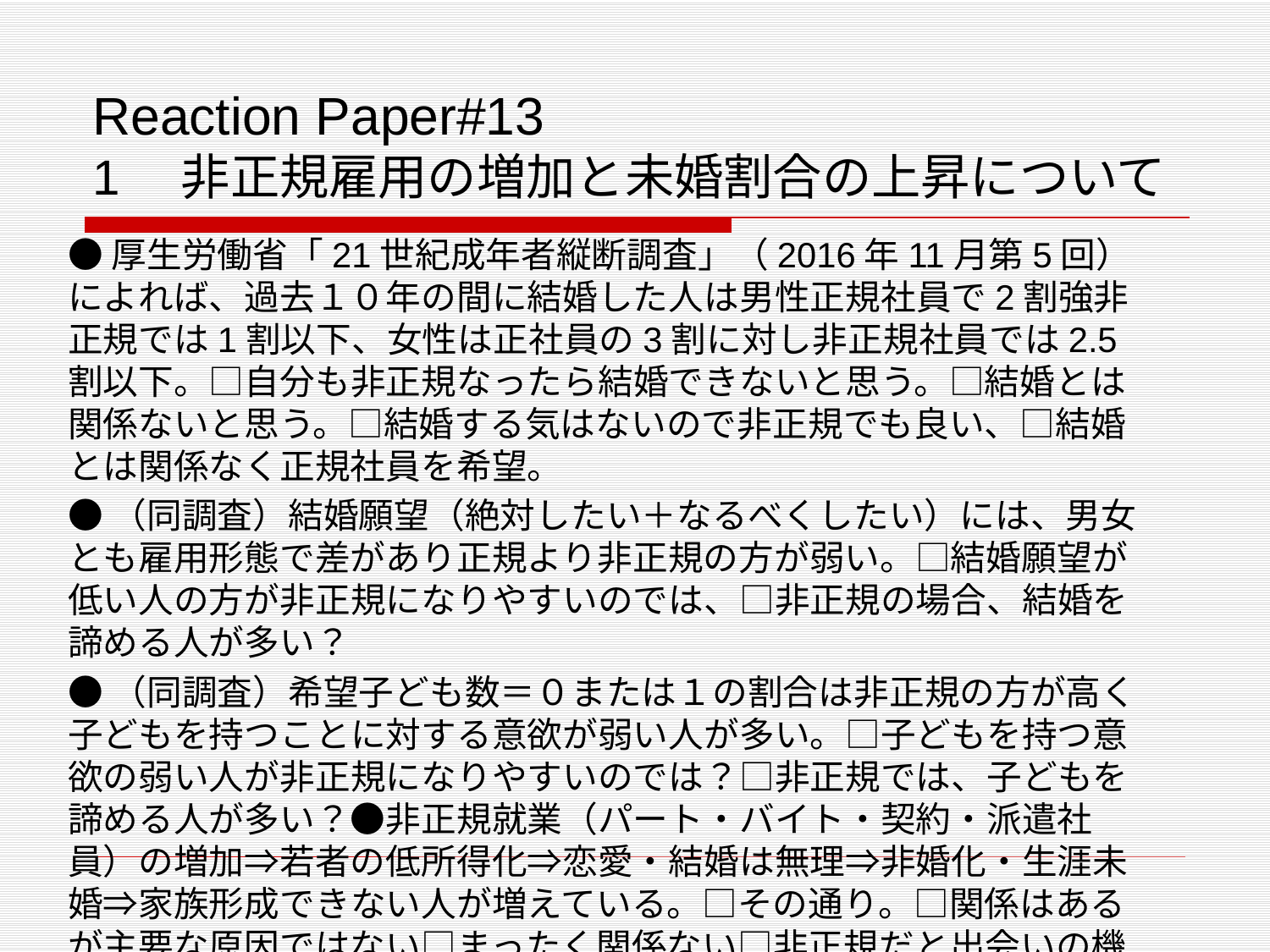

# Reaction Paper#13 1　非正規雇用の増加と未婚割合の上昇について
●厚生労働省「21世紀成年者縦断調査」（2016年11月第5回）によれば、過去１０年の間に結婚した人は男性正規社員で2割強非正規では1割以下、女性は正社員の3割に対し非正規社員では2.5割以下。□自分も非正規なったら結婚できないと思う。□結婚とは関係ないと思う。□結婚する気はないので非正規でも良い、□結婚とは関係なく正規社員を希望。
●（同調査）結婚願望（絶対したい＋なるべくしたい）には、男女とも雇用形態で差があり正規より非正規の方が弱い。□結婚願望が低い人の方が非正規になりやすいのでは、□非正規の場合、結婚を諦める人が多い？
●（同調査）希望子ども数＝０または１の割合は非正規の方が高く子どもを持つことに対する意欲が弱い人が多い。□子どもを持つ意欲の弱い人が非正規になりやすいのでは？□非正規では、子どもを諦める人が多い？●非正規就業（パート・バイト・契約・派遣社員）の増加⇒若者の低所得化⇒恋愛・結婚は無理⇒非婚化・生涯未婚⇒家族形成できない人が増えている。□その通り。□関係はあるが主要な原因ではない□まったく関係ない□非正規だと出会いの機会が少なくなるのでは？